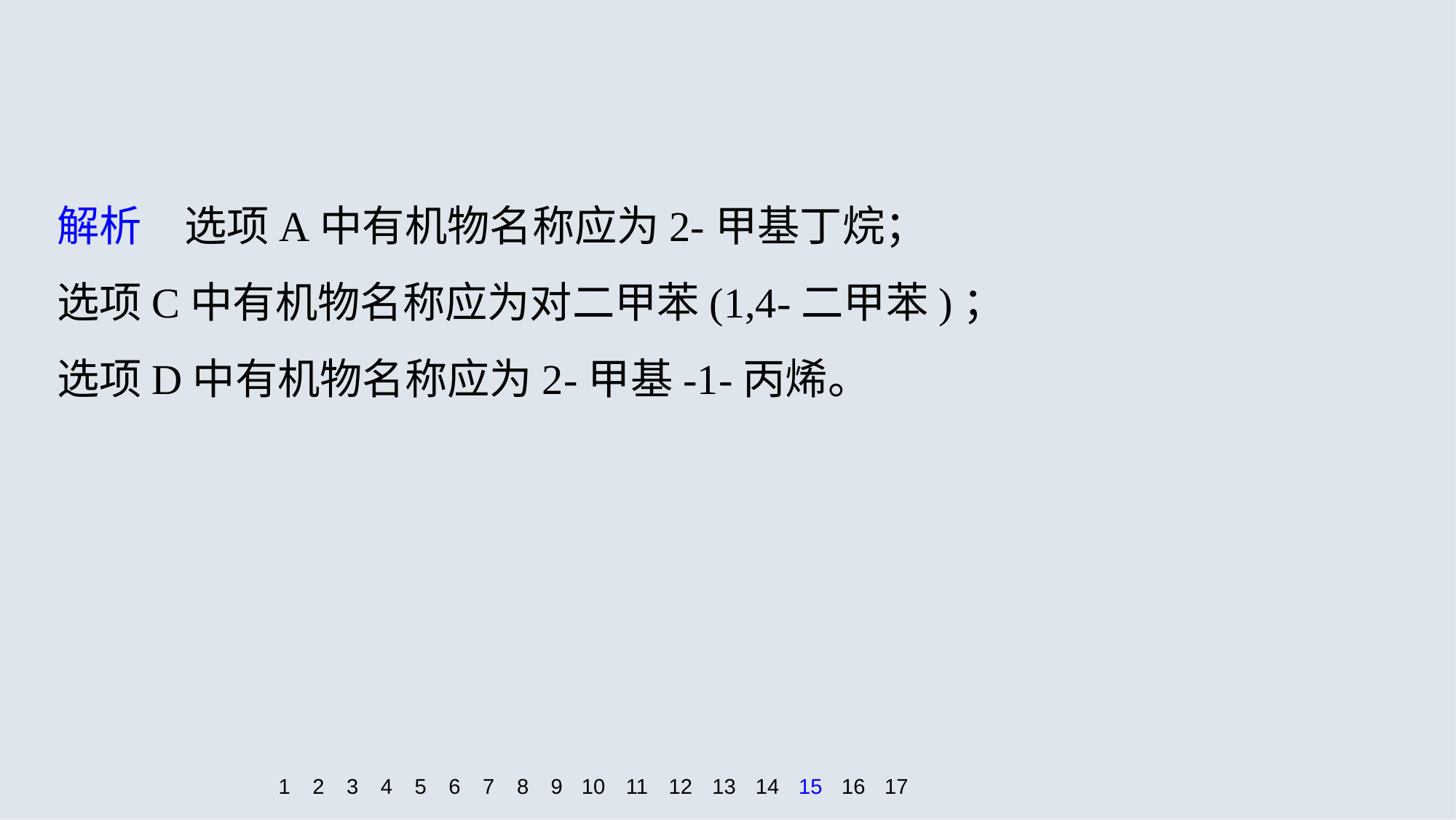

解析　选项A中有机物名称应为2-甲基丁烷；
选项C中有机物名称应为对二甲苯(1,4-二甲苯)；
选项D中有机物名称应为2-甲基-1-丙烯。
1
2
3
4
5
6
7
8
9
10
11
12
13
14
15
16
17